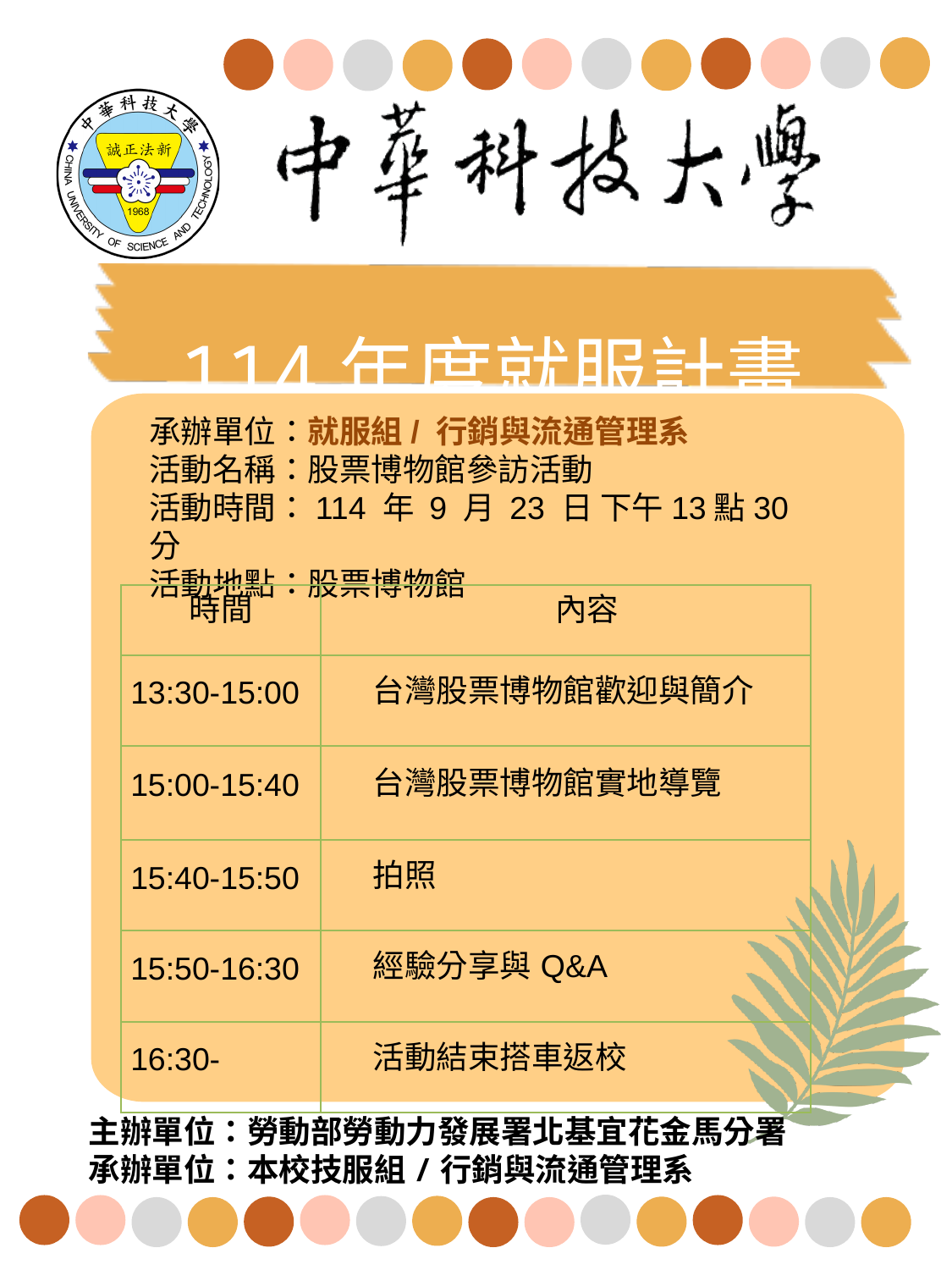

承辦單位：就服組/ 行銷與流通管理系
活動名稱：股票博物館參訪活動
活動時間：114 年 9 月 23 日 下午13點30分
活動地點：股票博物館
| 時間 | 內容 |
| --- | --- |
| 13:30-15:00 | 台灣股票博物館歡迎與簡介 |
| 15:00-15:40 | 台灣股票博物館實地導覽 |
| 15:40-15:50 | 拍照 |
| 15:50-16:30 | 經驗分享與Q&A |
| 16:30- | 活動結束搭車返校 |
主辦單位：勞動部勞動力發展署北基宜花金馬分署
承辦單位：本校技服組/行銷與流通管理系